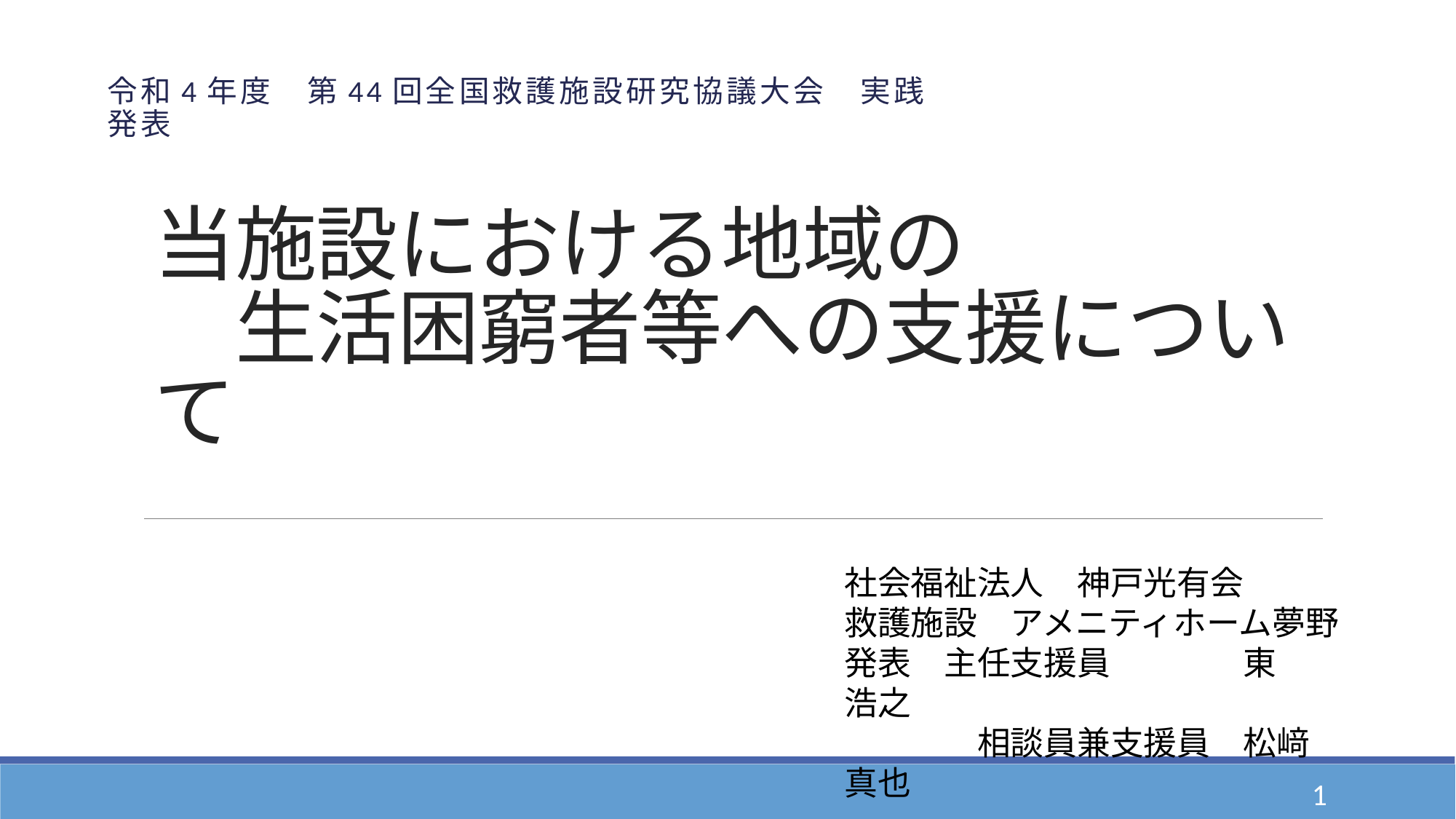

令和4年度　第44回全国救護施設研究協議大会　実践発表
# 当施設における地域の 　生活困窮者等への支援について
社会福祉法人　神戸光有会
救護施設　アメニティホーム夢野
発表　主任支援員　　　　東　　 浩之
　　　　相談員兼支援員　松﨑　真也
1